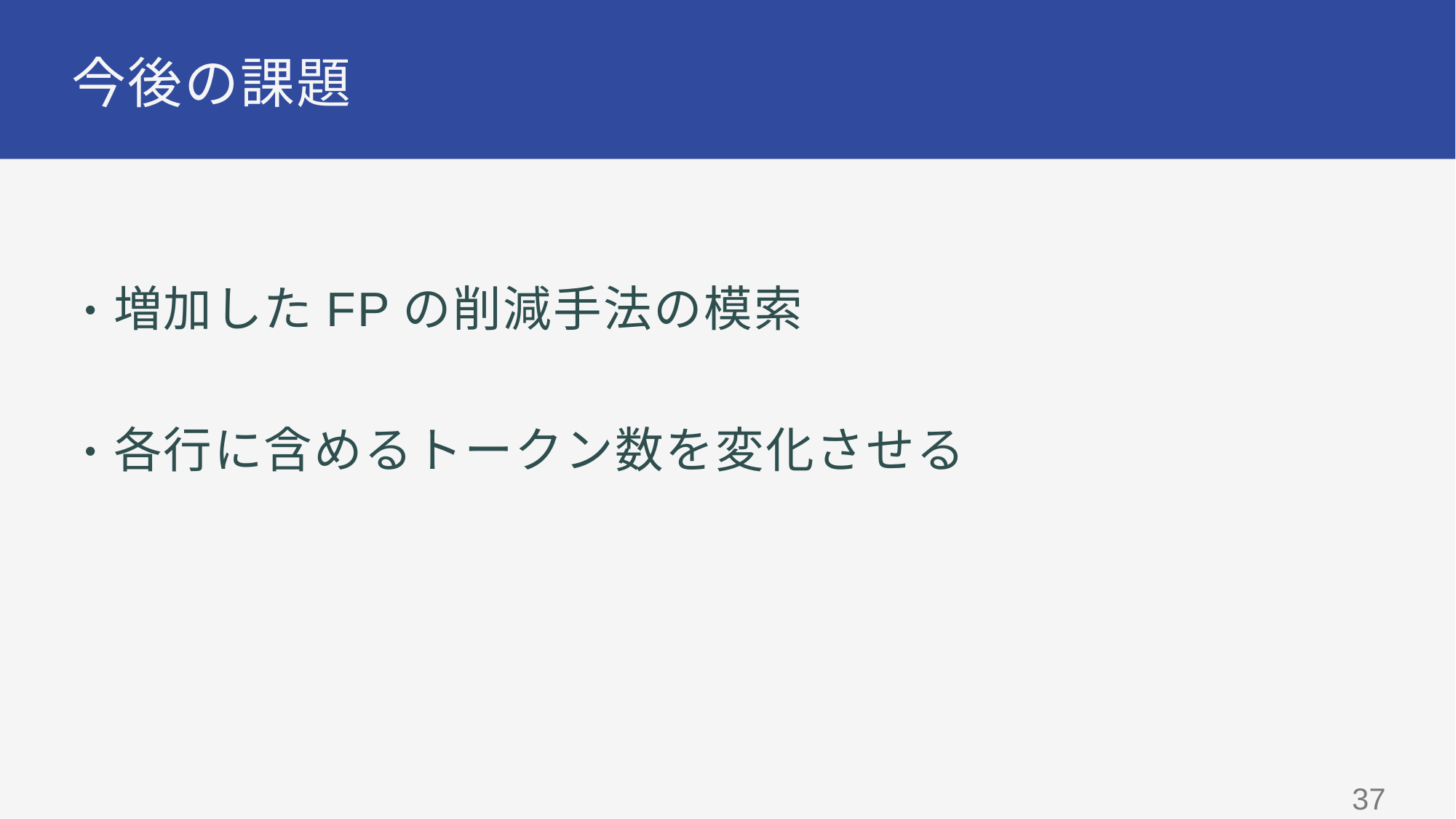

# 今後の課題

・増加したFPの削減手法の模索

・各行に含めるトークン数を変化させる

37